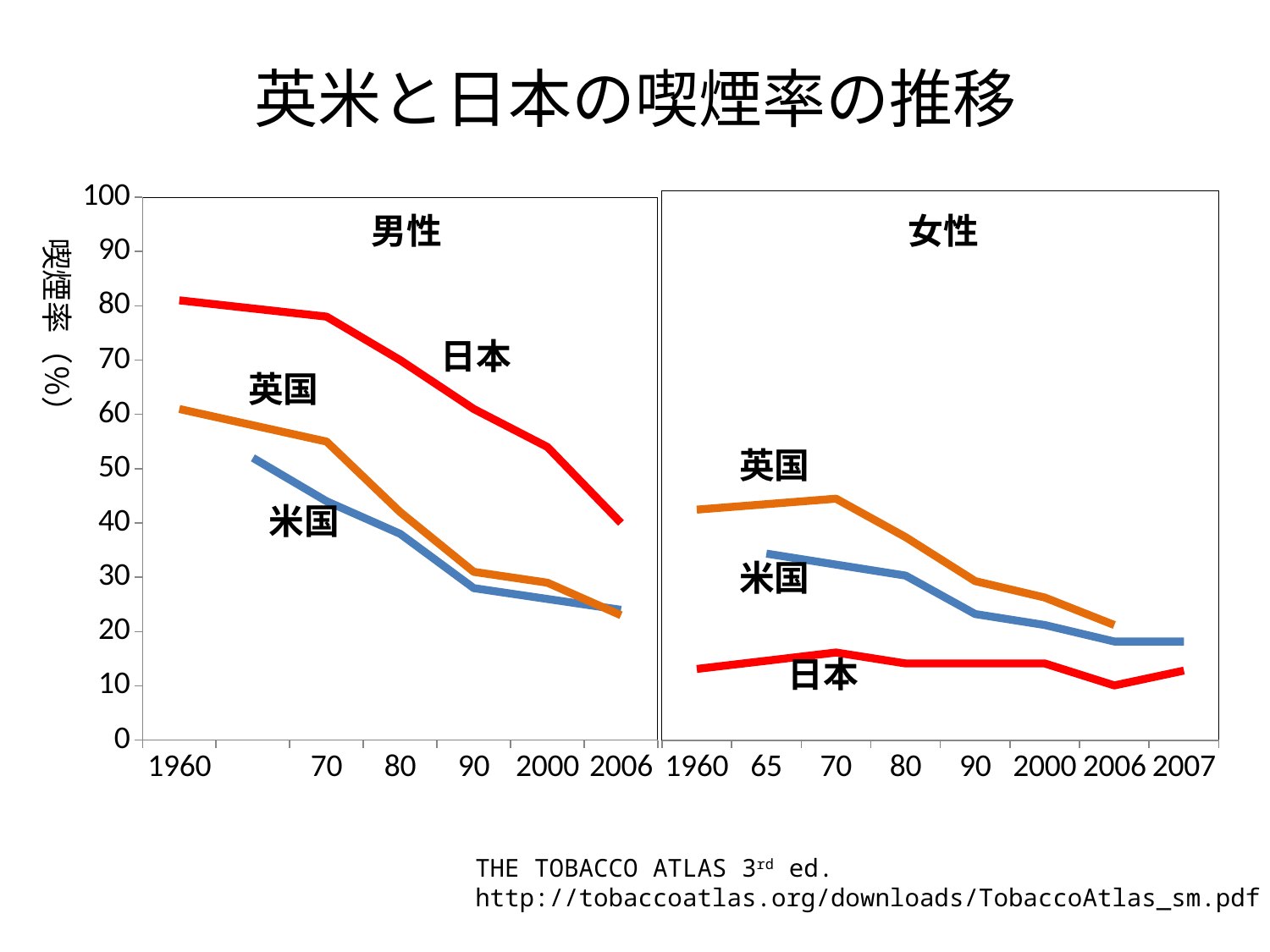

# 英米と日本の喫煙率の推移

### Chart

| Category | USA | UK | Japan |
|---|---|---|---|
| 1960 | None | 61.0 | 81.0 |
|  | 52.0 | 58.0 | 79.5 |
| 70 | 44.0 | 55.0 | 78.0 |
| 80 | 38.0 | 42.0 | 70.0 |
| 90 | 28.0 | 31.0 | 61.0 |
| 2000 | 26.0 | 29.0 | 54.0 |
| 2006 | 24.0 | 23.0 | 40.0 |

### Chart

| Category | USA | UK | Japan |
|---|---|---|---|
| 1960 | None | 42.0 | 13.0 |
| 65 | 34.0 | 43.0 | 14.5 |
| 70 | 32.0 | 44.0 | 16.0 |
| 80 | 30.0 | 37.0 | 14.0 |
| 90 | 23.0 | 29.0 | 14.0 |
| 2000 | 21.0 | 26.0 | 14.0 |
| 2006 | 18.0 | 21.0 | 10.0 |
| 2007 | 18.0 | None | 12.7 |
男性
女性
喫煙率（％）
日本
英国
英国
米国
米国
日本
THE TOBACCO ATLAS 3rd ed.
http://tobaccoatlas.org/downloads/TobaccoAtlas_sm.pdf